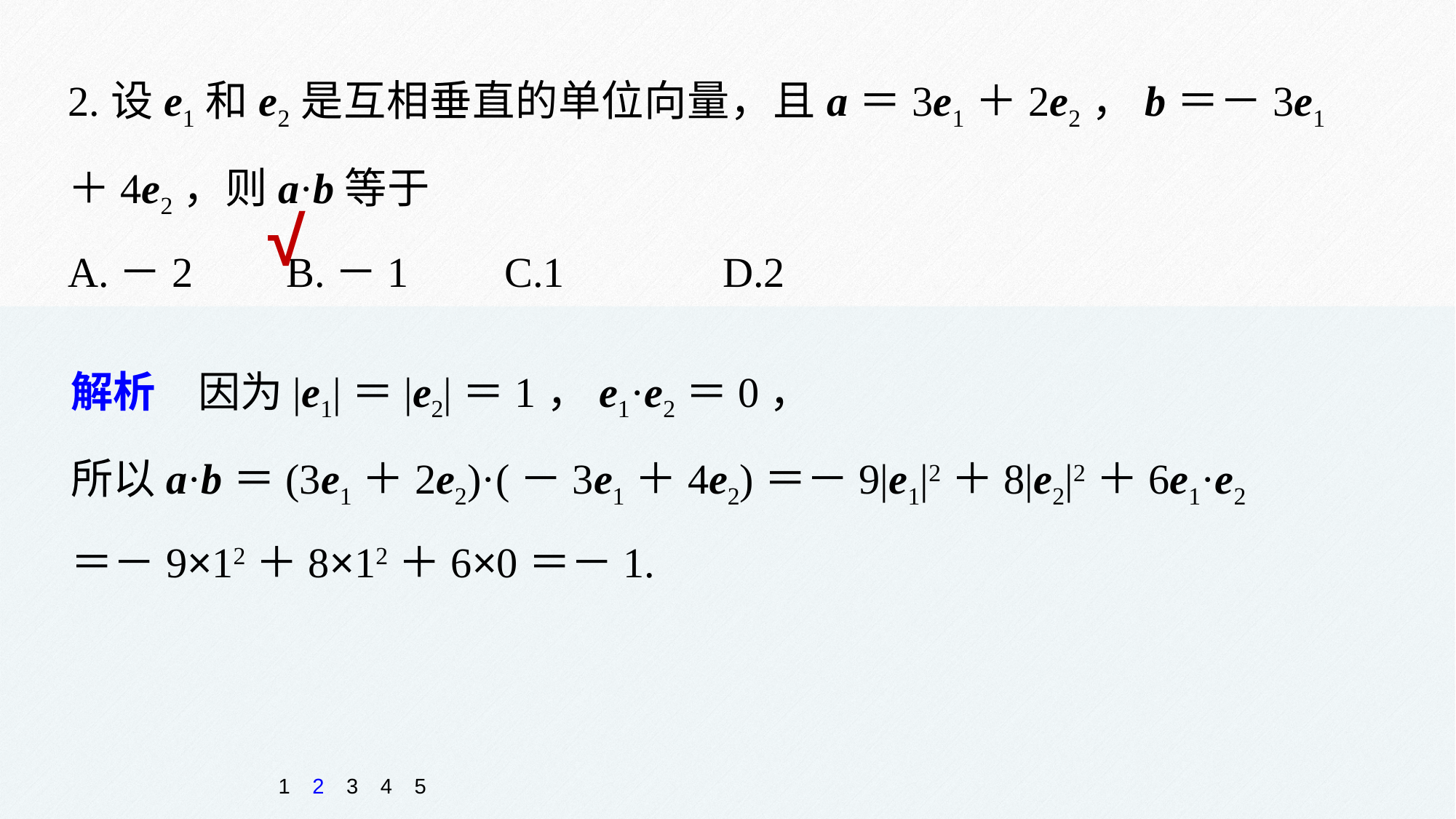

2.设e1和e2是互相垂直的单位向量，且a＝3e1＋2e2，b＝－3e1＋4e2，则a·b等于
A.－2  	B.－1  	C.1  		D.2
√
解析　因为|e1|＝|e2|＝1，e1·e2＝0，
所以a·b＝(3e1＋2e2)·(－3e1＋4e2)＝－9|e1|2＋8|e2|2＋6e1·e2
＝－9×12＋8×12＋6×0＝－1.
1
2
3
4
5